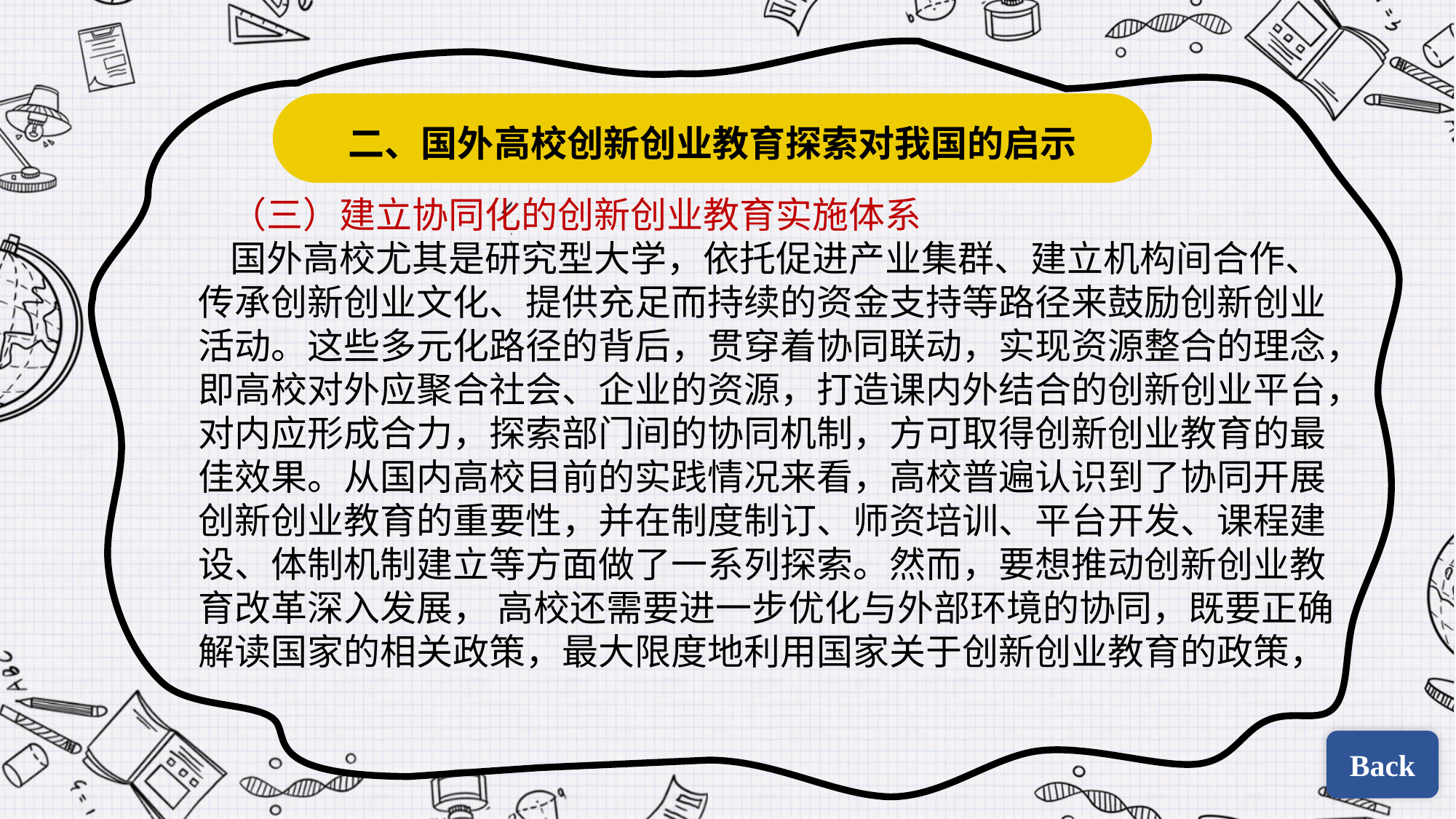

二、国外高校创新创业教育探索对我国的启示
（三）建立协同化的创新创业教育实施体系
国外高校尤其是研究型大学，依托促进产业集群、建立机构间合作、传承创新创业文化、提供充足而持续的资金支持等路径来鼓励创新创业活动。这些多元化路径的背后，贯穿着协同联动，实现资源整合的理念，即高校对外应聚合社会、企业的资源，打造课内外结合的创新创业平台，对内应形成合力，探索部门间的协同机制，方可取得创新创业教育的最佳效果。从国内高校目前的实践情况来看，高校普遍认识到了协同开展创新创业教育的重要性，并在制度制订、师资培训、平台开发、课程建设、体制机制建立等方面做了一系列探索。然而，要想推动创新创业教育改革深入发展， 高校还需要进一步优化与外部环境的协同，既要正确解读国家的相关政策，最大限度地利用国家关于创新创业教育的政策，

Back